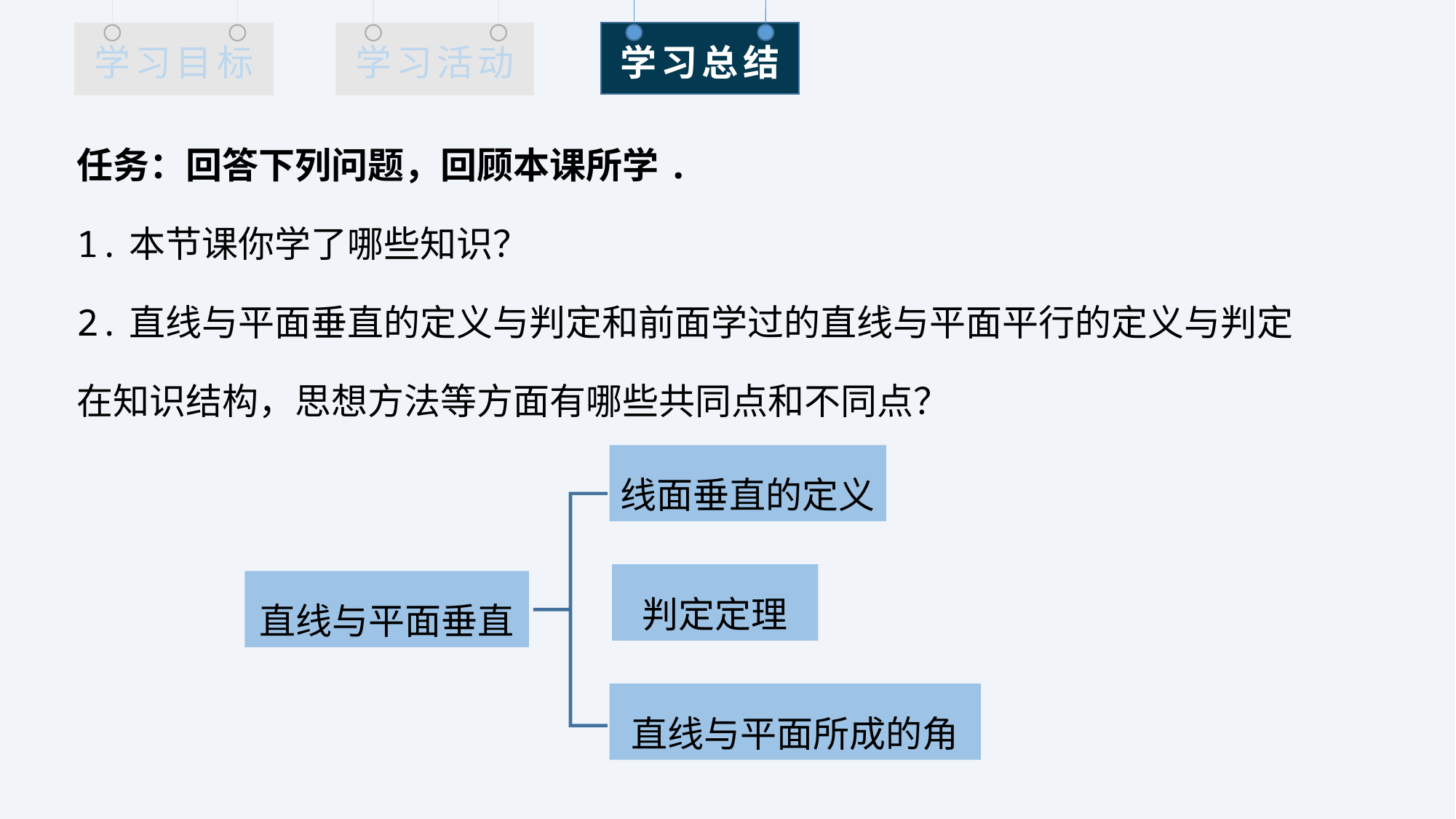

任务：回答下列问题，回顾本课所学.
1.本节课你学了哪些知识？
2.直线与平面垂直的定义与判定和前面学过的直线与平面平行的定义与判定在知识结构，思想方法等方面有哪些共同点和不同点？
线面垂直的定义

判定定理
直线与平面垂直
直线与平面所成的角